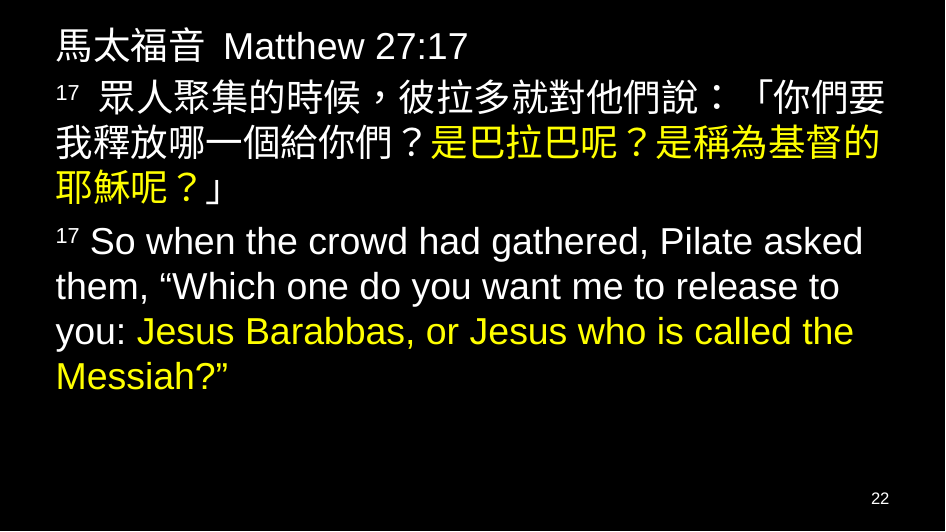

馬太福音 Matthew 27:17
17 眾人聚集的時候，彼拉多就對他們說：「你們要我釋放哪一個給你們？是巴拉巴呢？是稱為基督的耶穌呢？」
17 So when the crowd had gathered, Pilate asked them, “Which one do you want me to release to you: Jesus Barabbas, or Jesus who is called the Messiah?”

22